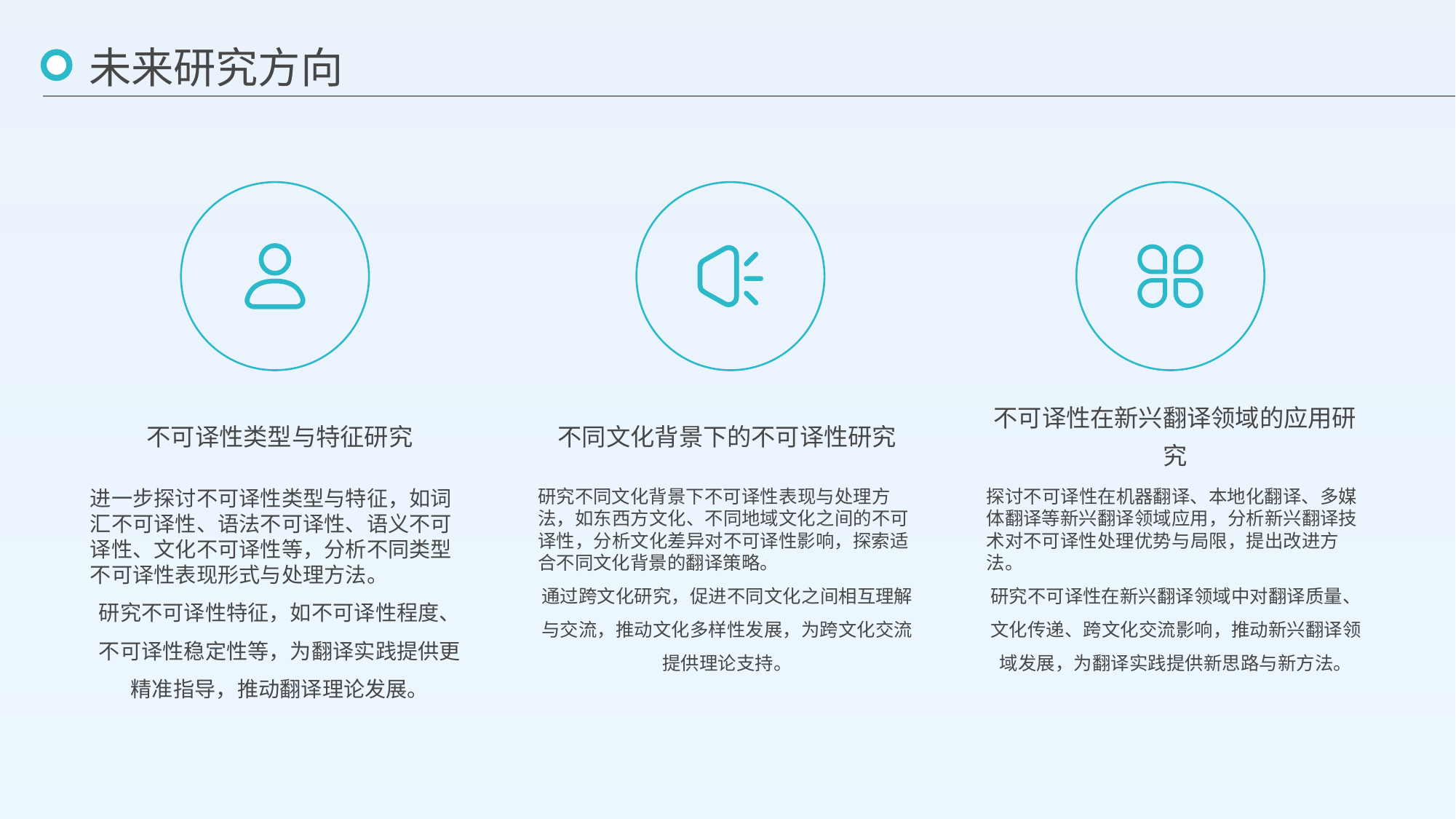

未来研究方向

不可译性类型与特征研究
不同文化背景下的不可译性研究
不可译性在新兴翻译领域的应用研究
进一步探讨不可译性类型与特征，如词汇不可译性、语法不可译性、语义不可译性、文化不可译性等，分析不同类型不可译性表现形式与处理方法。
研究不可译性特征，如不可译性程度、不可译性稳定性等，为翻译实践提供更精准指导，推动翻译理论发展。
研究不同文化背景下不可译性表现与处理方法，如东西方文化、不同地域文化之间的不可译性，分析文化差异对不可译性影响，探索适合不同文化背景的翻译策略。
通过跨文化研究，促进不同文化之间相互理解与交流，推动文化多样性发展，为跨文化交流提供理论支持。
探讨不可译性在机器翻译、本地化翻译、多媒体翻译等新兴翻译领域应用，分析新兴翻译技术对不可译性处理优势与局限，提出改进方法。
研究不可译性在新兴翻译领域中对翻译质量、文化传递、跨文化交流影响，推动新兴翻译领域发展，为翻译实践提供新思路与新方法。